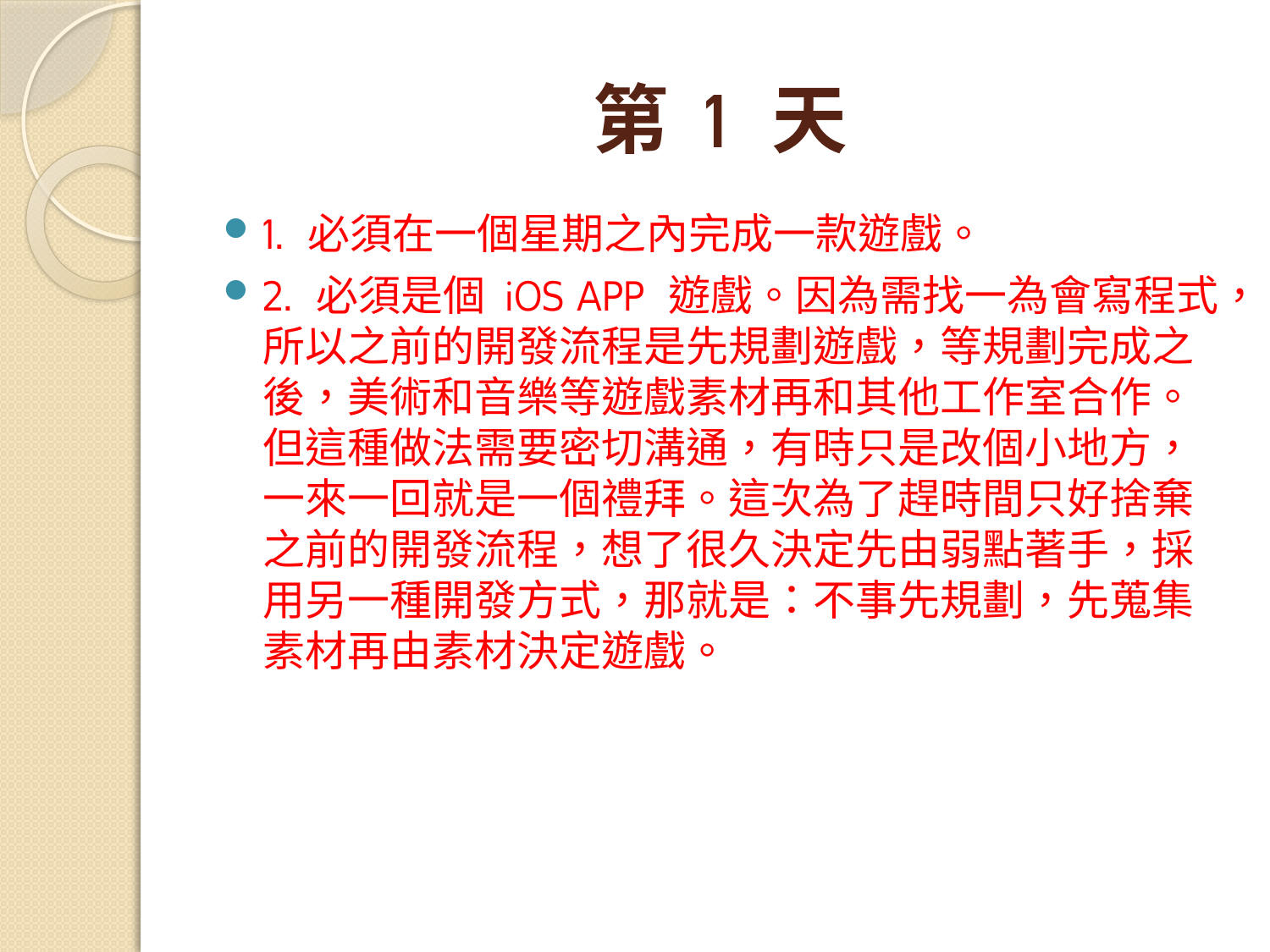

# 第 1 天
1. 必須在一個星期之內完成一款遊戲。
2. 必須是個 iOS APP 遊戲。因為需找一為會寫程式，所以之前的開發流程是先規劃遊戲，等規劃完成之後，美術和音樂等遊戲素材再和其他工作室合作。但這種做法需要密切溝通，有時只是改個小地方，一來一回就是一個禮拜。這次為了趕時間只好捨棄之前的開發流程，想了很久決定先由弱點著手，採用另一種開發方式，那就是：不事先規劃，先蒐集素材再由素材決定遊戲。